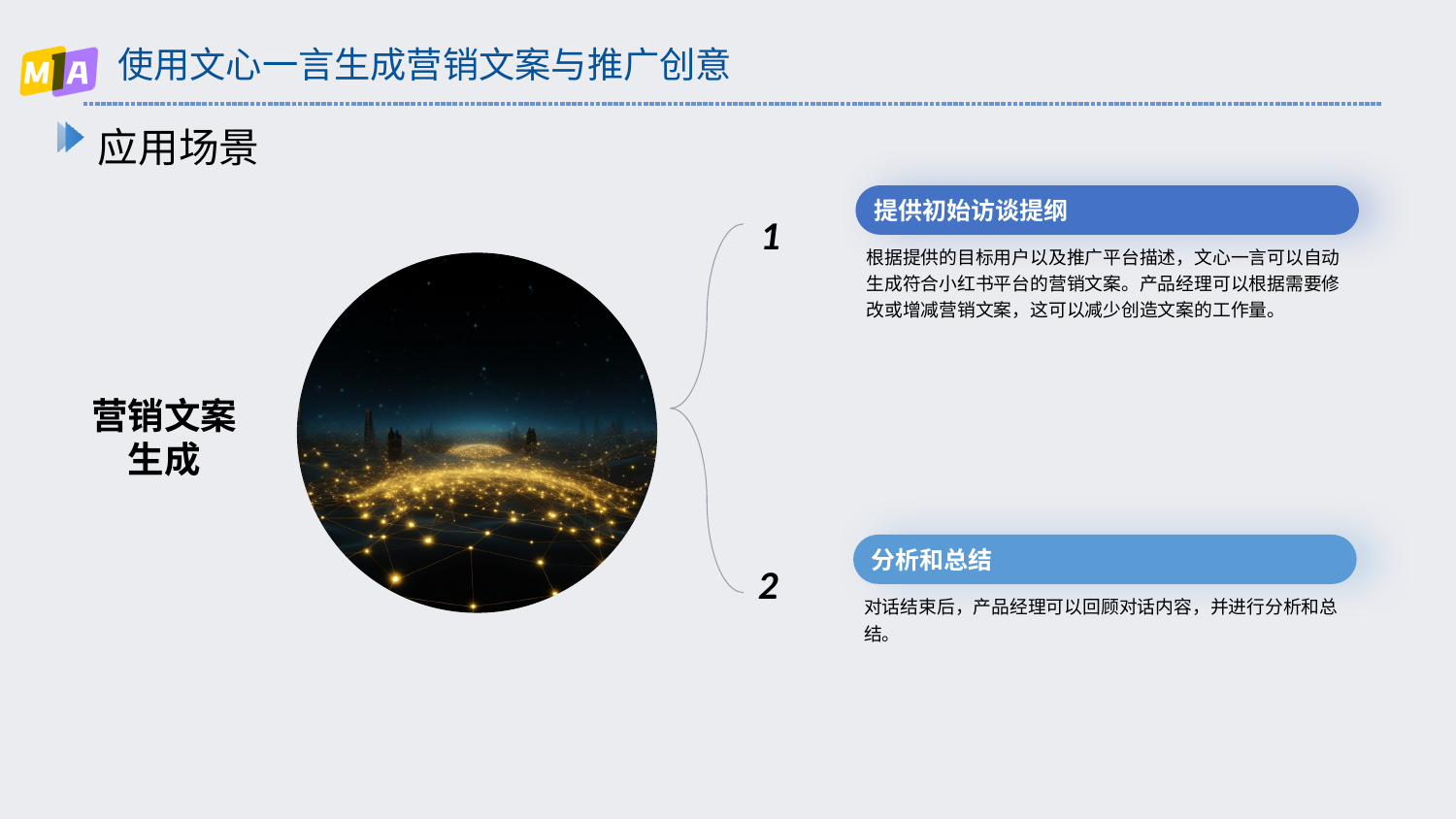

# 使用文心一言生成营销文案与推广创意
应用场景
营销文案
生成
提供初始访谈提纲
1
根据提供的目标用户以及推广平台描述，文心一言可以自动生成符合小红书平台的营销文案。产品经理可以根据需要修改或增减营销文案，这可以减少创造文案的工作量。

分析和总结
2
对话结束后，产品经理可以回顾对话内容，并进行分析和总结。